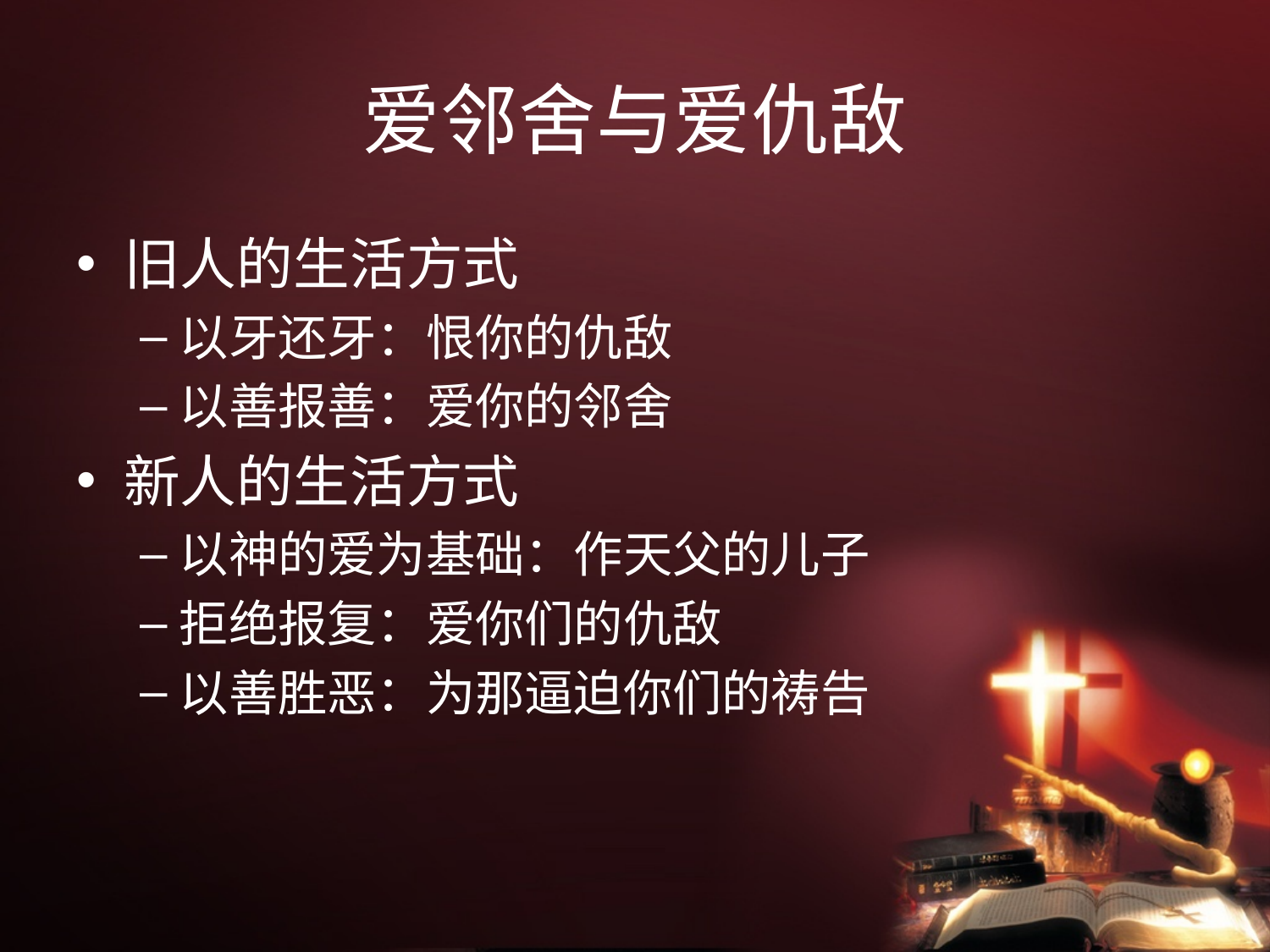

# 爱邻舍与爱仇敌
旧人的生活方式
以牙还牙：恨你的仇敌
以善报善：爱你的邻舍
新人的生活方式
以神的爱为基础：作天父的儿子
拒绝报复：爱你们的仇敌
以善胜恶：为那逼迫你们的祷告